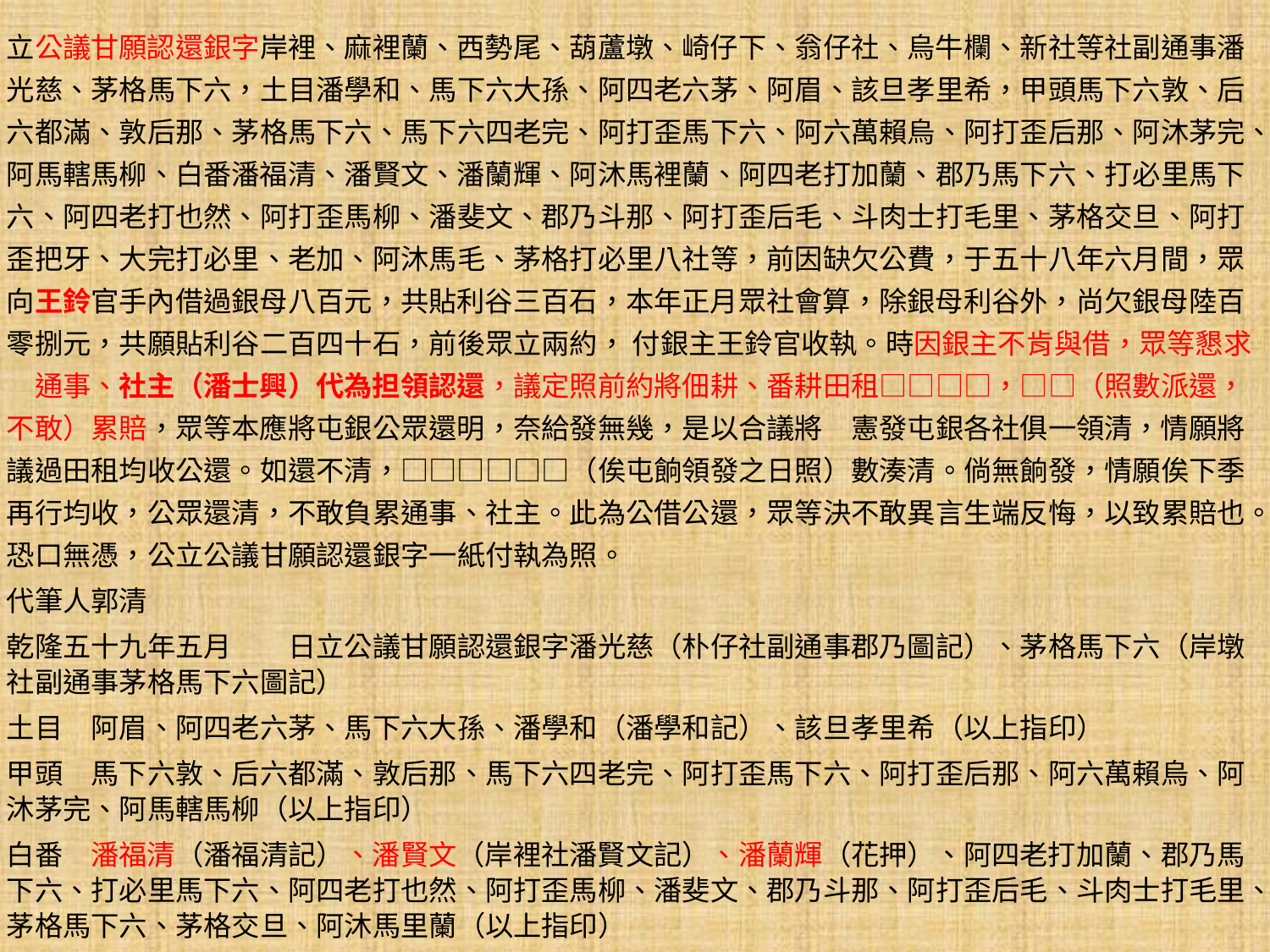

立公議甘願認還銀字岸裡、麻裡蘭、西勢尾、葫蘆墩、崎仔下、翁仔社、烏牛欄、新社等社副通事潘光慈、茅格馬下六，土目潘學和、馬下六大孫、阿四老六茅、阿眉、該旦孝里希，甲頭馬下六敦、后六都滿、敦后那、茅格馬下六、馬下六四老完、阿打歪馬下六、阿六萬賴烏、阿打歪后那、阿沐茅完、阿馬轄馬柳、白番潘福清、潘賢文、潘蘭輝、阿沐馬裡蘭、阿四老打加蘭、郡乃馬下六、打必里馬下六、阿四老打也然、阿打歪馬柳、潘斐文、郡乃斗那、阿打歪后毛、斗肉士打毛里、茅格交旦、阿打歪把牙、大完打必里、老加、阿沐馬毛、茅格打必里八社等，前因缺欠公費，于五十八年六月間，眾向王鈴官手內借過銀母八百元，共貼利谷三百石，本年正月眾社會算，除銀母利谷外，尚欠銀母陸百零捌元，共願貼利谷二百四十石，前後眾立兩約， 付銀主王鈴官收執。時因銀主不肯與借，眾等懇求　通事、社主（潘士興）代為担領認還，議定照前約將佃耕、番耕田租□□□□，□□（照數派還，不敢）累賠，眾等本應將屯銀公眾還明，奈給發無幾，是以合議將　憲發屯銀各社俱一領清，情願將議過田租均收公還。如還不清，□□□□□□（俟屯餉領發之日照）數湊清。倘無餉發，情願俟下季再行均收，公眾還清，不敢負累通事、社主。此為公借公還，眾等決不敢異言生端反悔，以致累賠也。恐口無憑，公立公議甘願認還銀字一紙付執為照。
代筆人郭清
乾隆五十九年五月　　日立公議甘願認還銀字潘光慈（朴仔社副通事郡乃圖記）、茅格馬下六（岸墩社副通事茅格馬下六圖記）
土目　阿眉、阿四老六茅、馬下六大孫、潘學和（潘學和記）、該旦孝里希（以上指印）
甲頭　馬下六敦、后六都滿、敦后那、馬下六四老完、阿打歪馬下六、阿打歪后那、阿六萬賴烏、阿沐茅完、阿馬轄馬柳（以上指印）
白番　潘福清（潘福清記）、潘賢文（岸裡社潘賢文記）、潘蘭輝（花押）、阿四老打加蘭、郡乃馬下六、打必里馬下六、阿四老打也然、阿打歪馬柳、潘斐文、郡乃斗那、阿打歪后毛、斗肉士打毛里、茅格馬下六、茅格交旦、阿沐馬里蘭（以上指印）
白番　阿打歪把牙、大完打必里、老加、阿沐馬毛（以上指印）